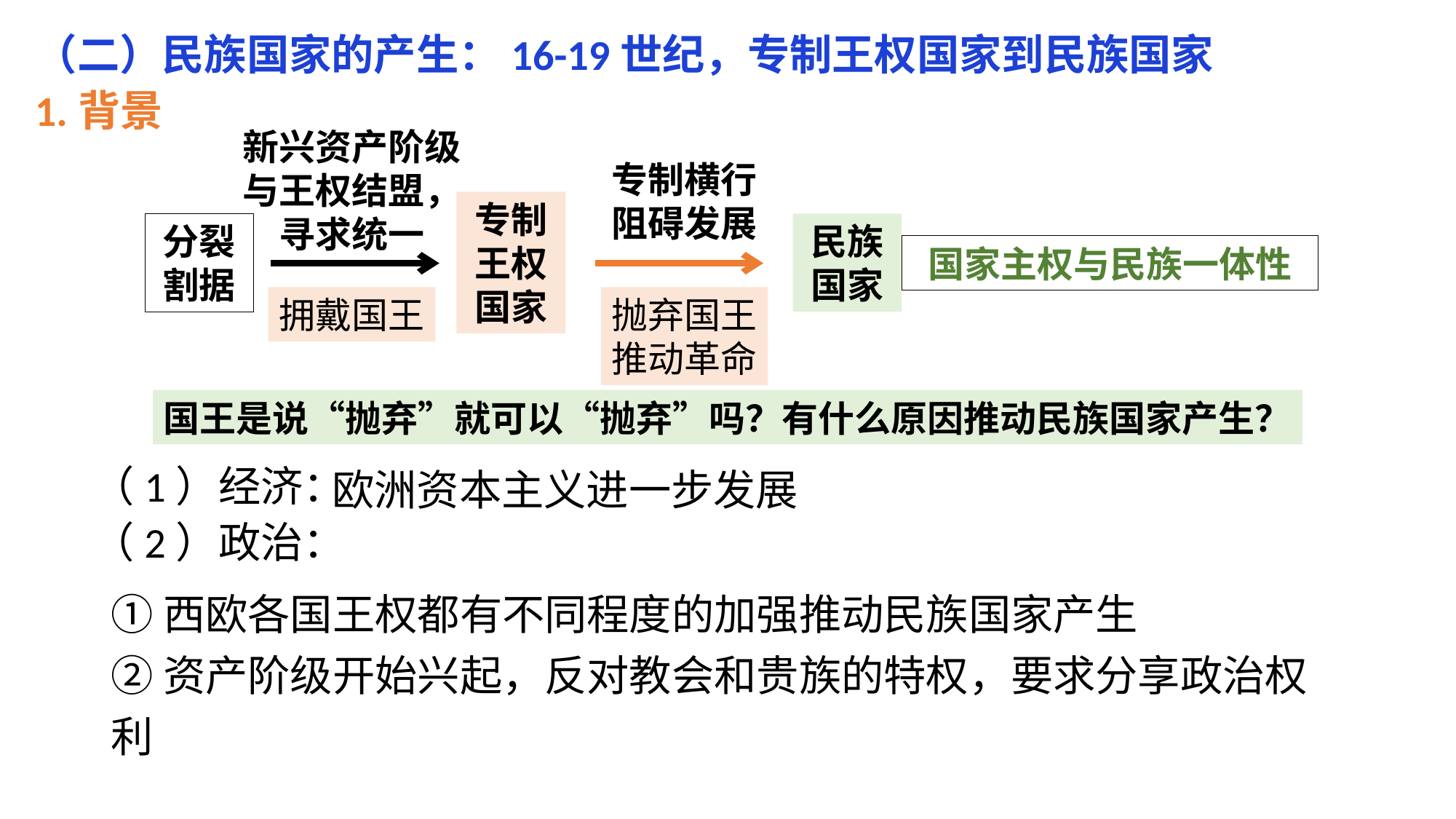

（二）民族国家的产生：16-19世纪，专制王权国家到民族国家
1.背景
新兴资产阶级与王权结盟，寻求统一
专制横行
阻碍发展
专制王权国家
民族国家
分裂
割据
国家主权与民族一体性
拥戴国王
抛弃国王
推动革命
国王是说“抛弃”就可以“抛弃”吗？有什么原因推动民族国家产生？
（1）经济：
（2）政治：

欧洲资本主义进一步发展
①西欧各国王权都有不同程度的加强推动民族国家产生
②资产阶级开始兴起，反对教会和贵族的特权，要求分享政治权利